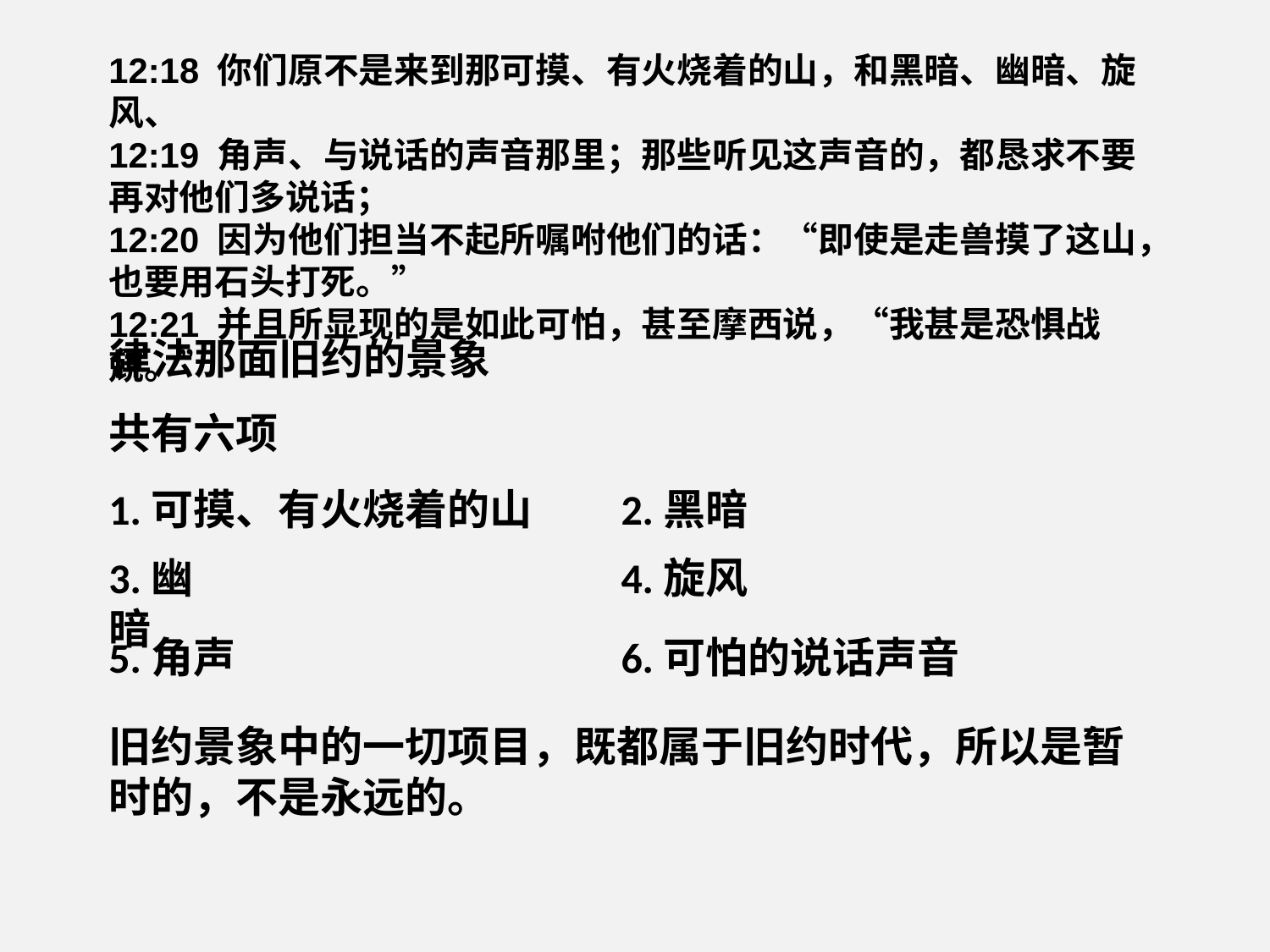

12:18 你们原不是来到那可摸、有火烧着的山，和黑暗、幽暗、旋风、
12:19 角声、与说话的声音那里；那些听见这声音的，都恳求不要再对他们多说话；
12:20 因为他们担当不起所嘱咐他们的话：“即使是走兽摸了这山，也要用石头打死。”
12:21 并且所显现的是如此可怕，甚至摩西说，“我甚是恐惧战兢。”
律法那面旧约的景象
共有六项
1.可摸、有火烧着的山
2.黑暗
3.幽暗
4.旋风
5.角声
6.可怕的说话声音
旧约景象中的一切项目，既都属于旧约时代，所以是暂时的，不是永远的。